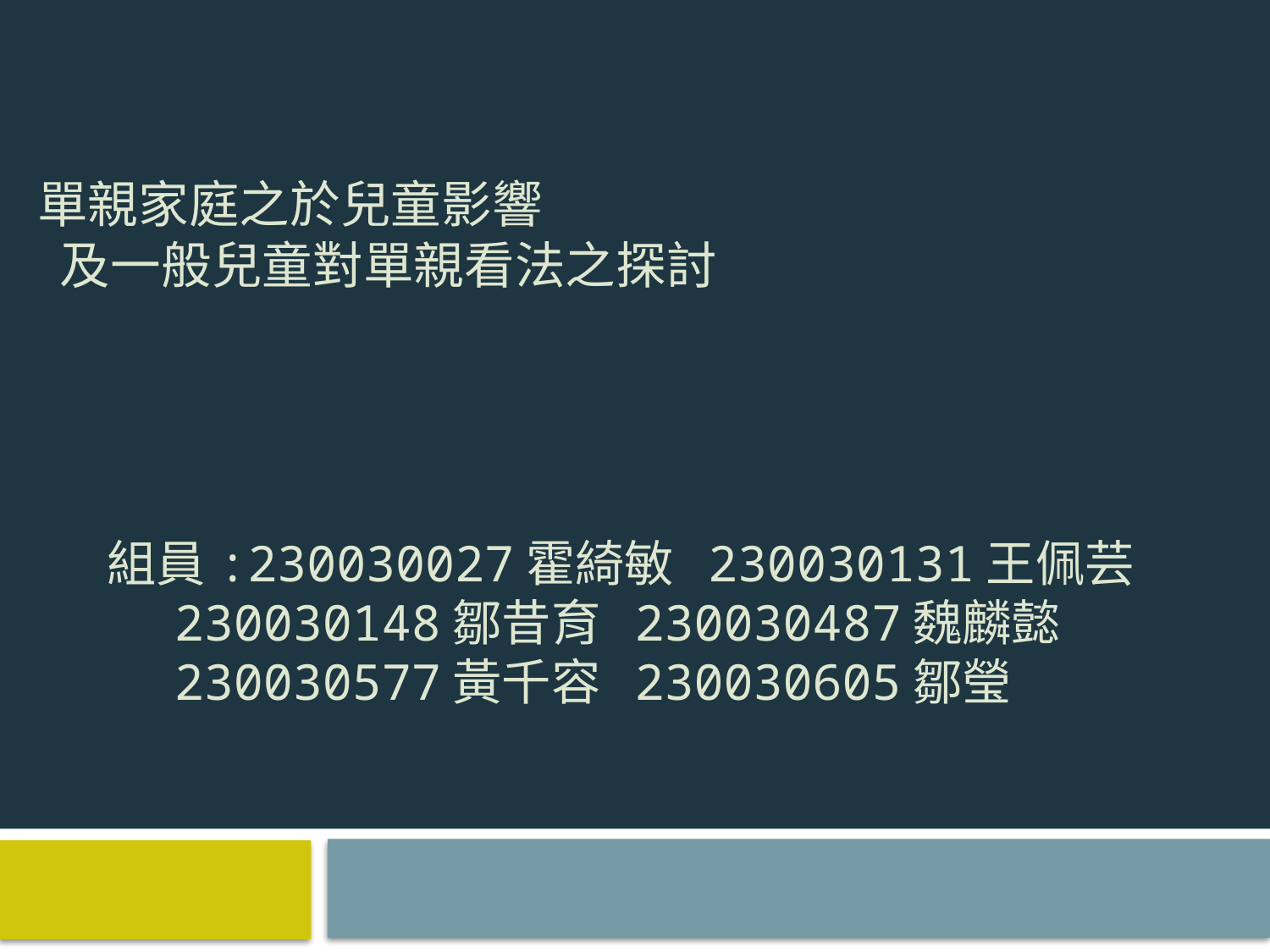

# 單親家庭之於兒童影響 及一般兒童對單親看法之探討
組員:230030027霍綺敏  230030131王佩芸
     230030148鄒昔育  230030487魏麟懿
     230030577黃千容  230030605鄒瑩